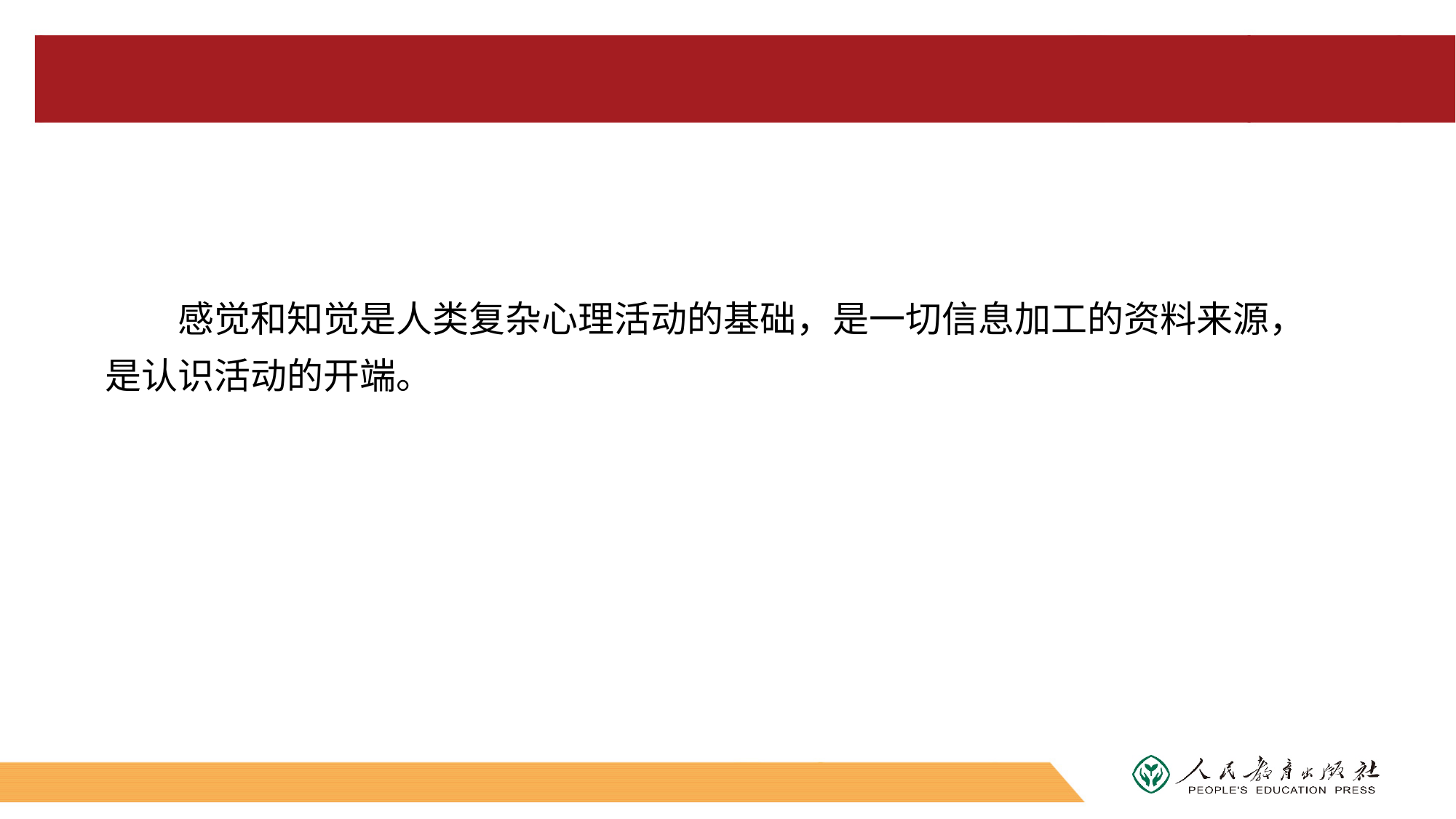

#

感觉和知觉是人类复杂心理活动的基础，是一切信息加工的资料来源，是认识活动的开端。